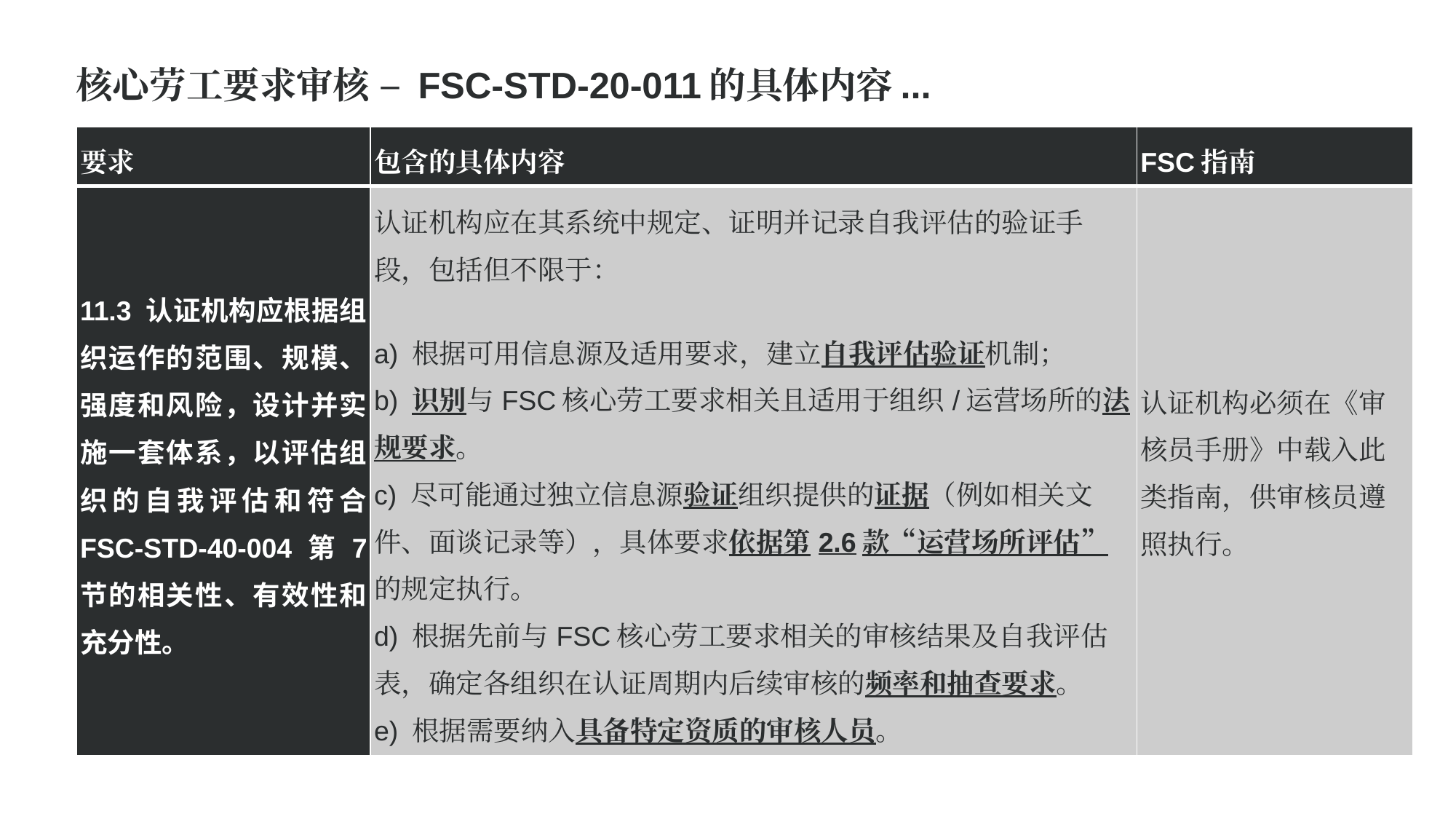

核心劳工要求审核 – FSC-STD-20-011的具体内容...
| 要求 | 包含的具体内容 | FSC指南 |
| --- | --- | --- |
| 11.3 认证机构应根据组织运作的范围、规模、强度和风险，设计并实施一套体系，以评估组织的自我评估和符合 FSC-STD-40-004 第 7 节的相关性、有效性和充分性。 | 认证机构应在其系统中规定、证明并记录自我评估的验证手段，包括但不限于： a) 根据可用信息源及适用要求，建立自我评估验证机制； b) 识别与FSC核心劳工要求相关且适用于组织/运营场所的法规要求。 c) 尽可能通过独立信息源验证组织提供的证据（例如相关文件、面谈记录等），具体要求依据第2.6款“运营场所评估”的规定执行。 d) 根据先前与FSC核心劳工要求相关的审核结果及自我评估表，确定各组织在认证周期内后续审核的频率和抽查要求。 e) 根据需要纳入具备特定资质的审核人员。 | 认证机构必须在《审核员手册》中载入此类指南，供审核员遵照执行。 |